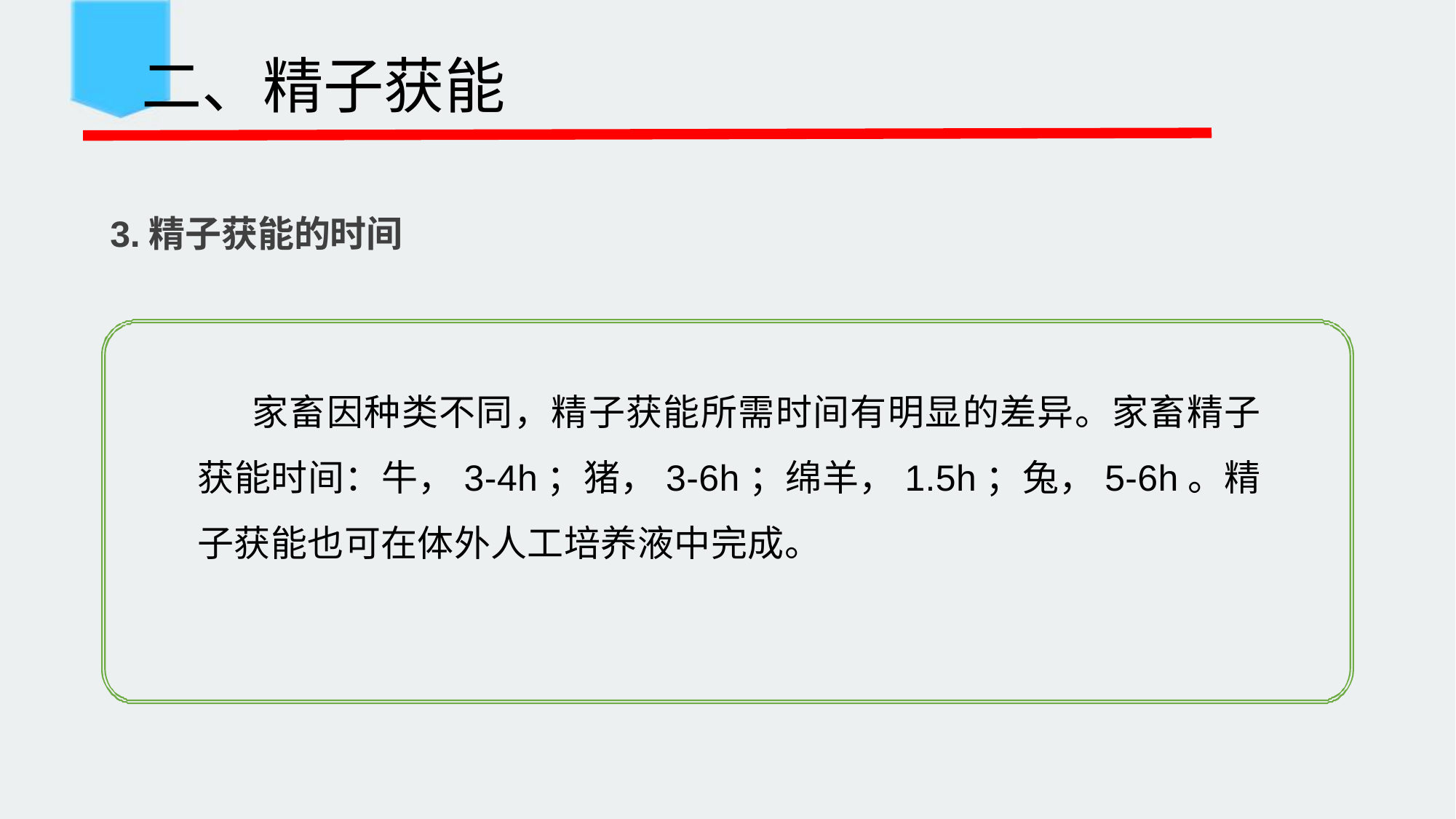

二、精子获能

   3.精子获能的时间

家畜因种类不同，精子获能所需时间有明显的差异。家畜精子获能时间：牛，3-4h；猪，3-6h；绵羊，1.5h；兔，5-6h。精子获能也可在体外人工培养液中完成。